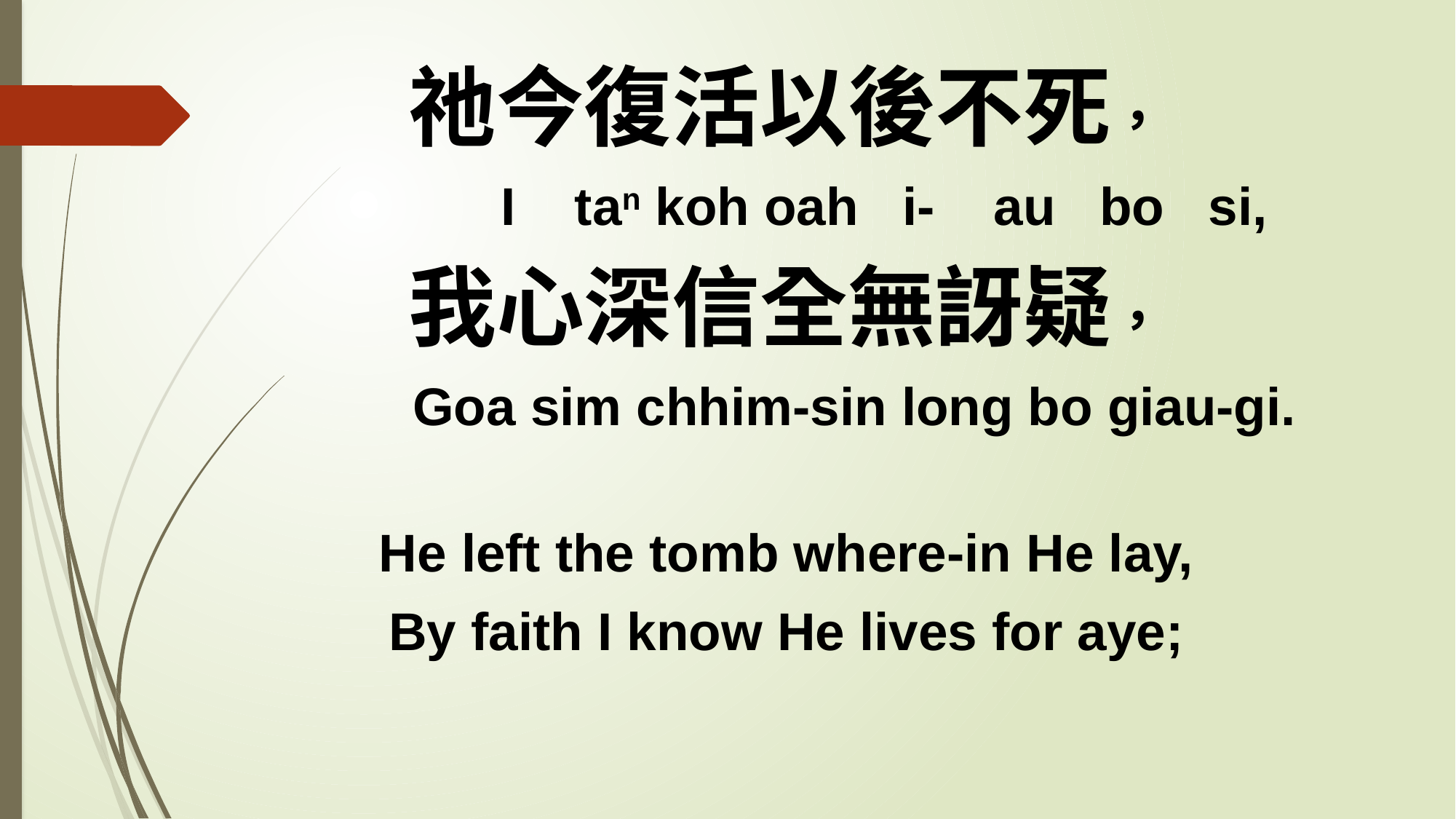

祂今復活以後不死，
                I    tan koh oah   i-    au   bo   si,
我心深信全無訝疑，
          Goa sim chhim-sin long bo giau-gi.

He left the tomb where-in He lay,
By faith I know He lives for aye;